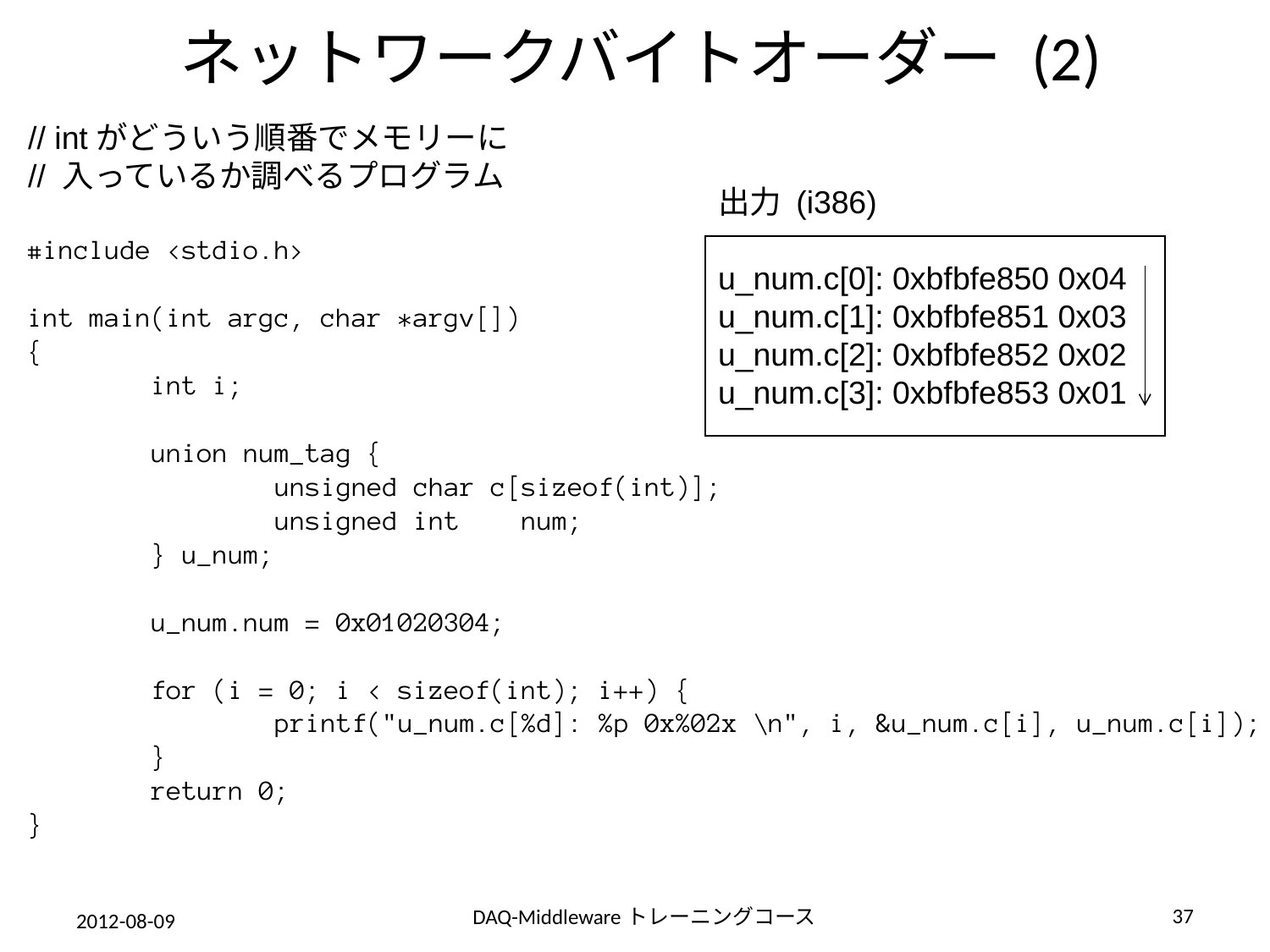

# ネットワークバイトオーダー (2)
// intがどういう順番でメモリーに
// 入っているか調べるプログラム

#include <stdio.h>

int main(int argc, char *argv[])
{
        int i;

        union num_tag {
                unsigned char c[sizeof(int)];
                unsigned int    num;
        } u_num;

        u_num.num = 0x01020304;

        for (i = 0; i < sizeof(int); i++) {
                printf("u_num.c[%d]: %p 0x%02x \n", i, &u_num.c[i], u_num.c[i]);
        }
        return 0;
}

出力 (i386)

u_num.c[0]: 0xbfbfe850 0x04
u_num.c[1]: 0xbfbfe851 0x03
u_num.c[2]: 0xbfbfe852 0x02
u_num.c[3]: 0xbfbfe853 0x01

37
DAQ-Middlewareトレーニングコース
2012-08-09